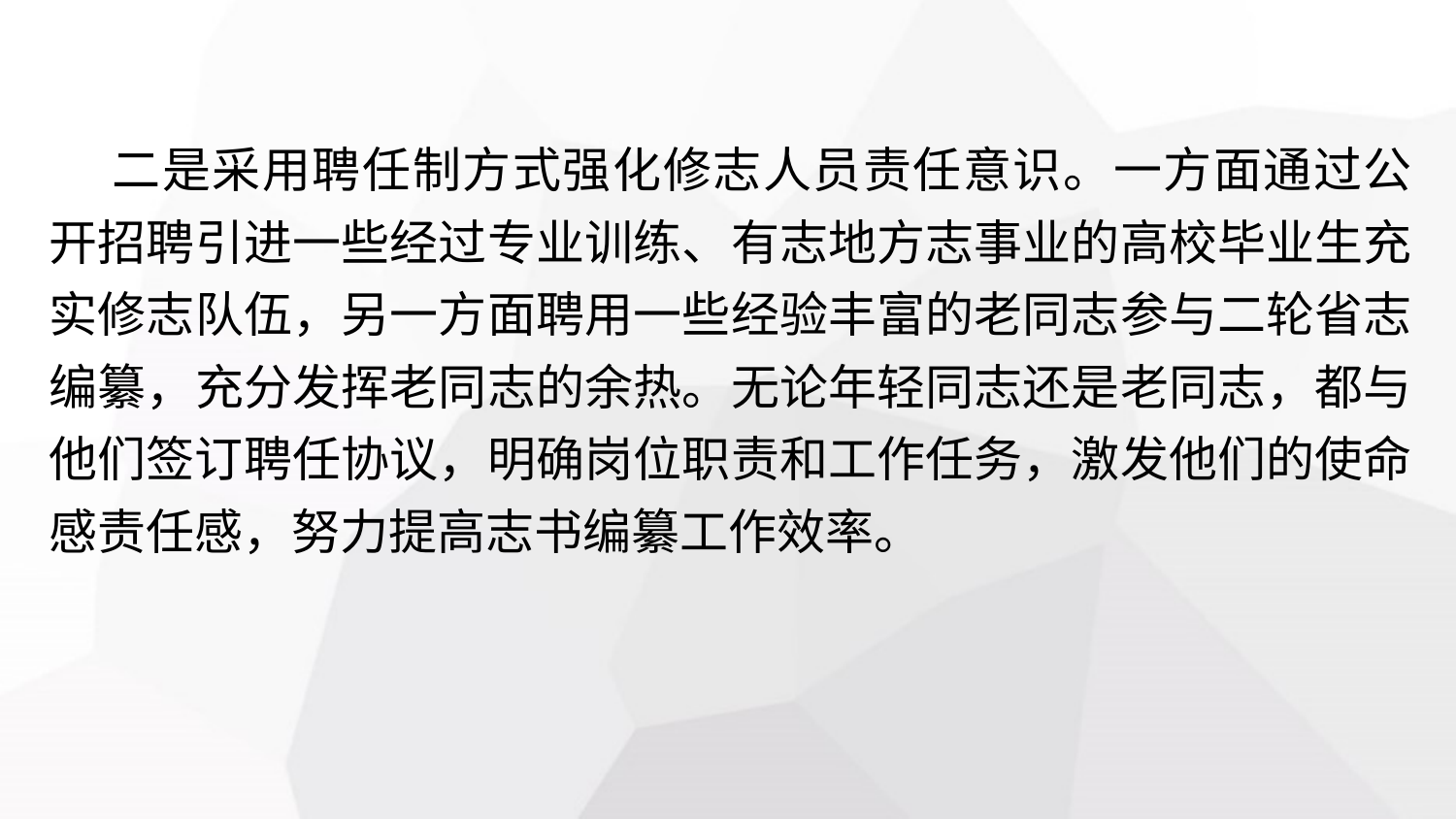

二是采用聘任制方式强化修志人员责任意识。一方面通过公开招聘引进一些经过专业训练、有志地方志事业的高校毕业生充实修志队伍，另一方面聘用一些经验丰富的老同志参与二轮省志编纂，充分发挥老同志的余热。无论年轻同志还是老同志，都与他们签订聘任协议，明确岗位职责和工作任务，激发他们的使命感责任感，努力提高志书编纂工作效率。